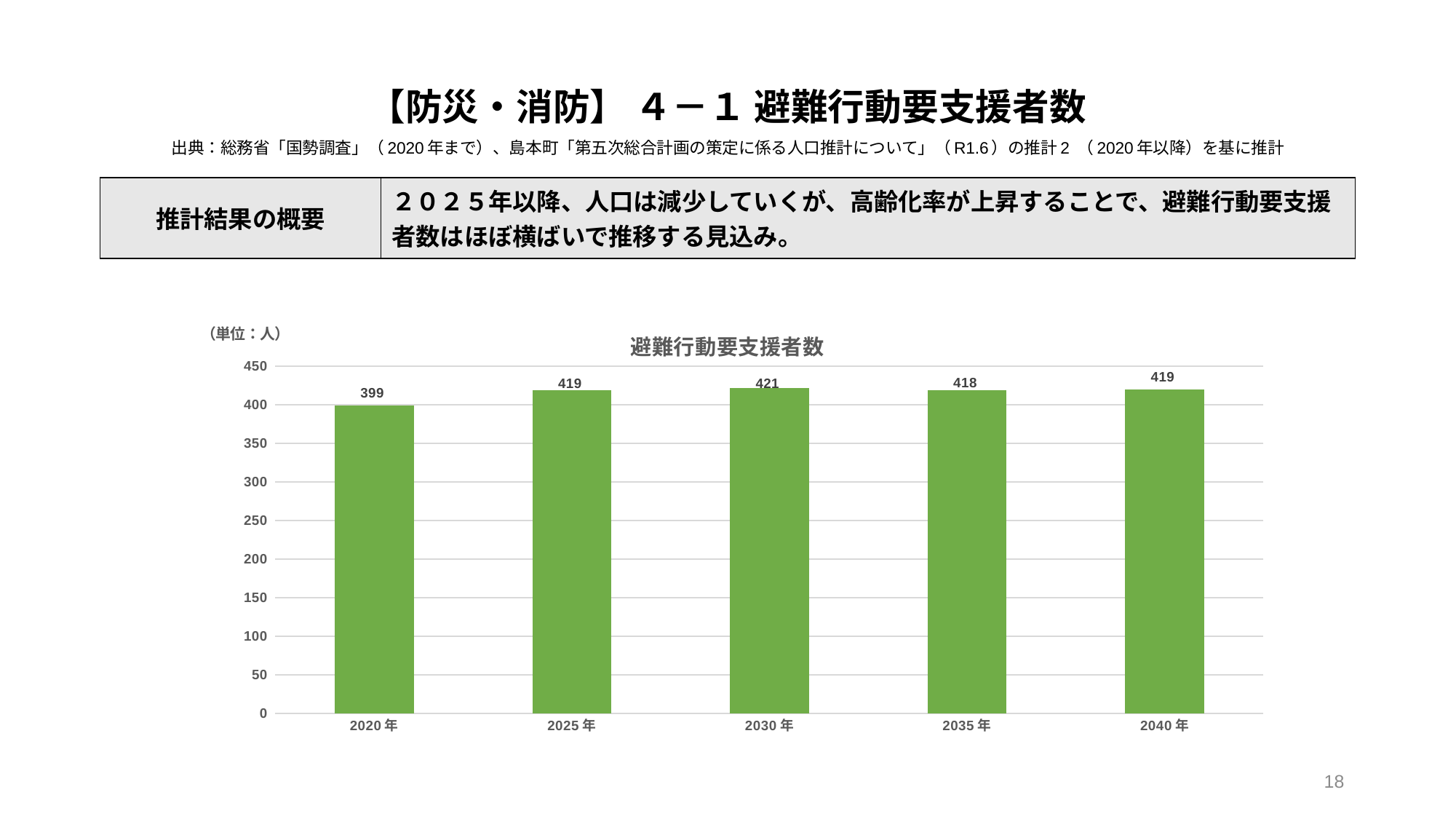

# 【防災・消防】 ４－１ 避難行動要支援者数 出典：総務省「国勢調査」（2020年まで）、島本町「第五次総合計画の策定に係る人口推計について」（R1.6）の推計2 （2020年以降）を基に推計
| 推計結果の概要 | ２０２５年以降、人口は減少していくが、高齢化率が上昇することで、避難行動要支援者数はほぼ横ばいで推移する見込み。 |
| --- | --- |

### Chart: 避難行動要支援者数

| Category | 避難行動要支援者数（合計） |
|---|---|
| 2020年 | 399.0 |
| 2025年 | 418.95150874474365 |
| 2030年 | 421.1630940493436 |
| 2035年 | 418.3803421240727 |
| 2040年 | 419.3218212824145 |
18